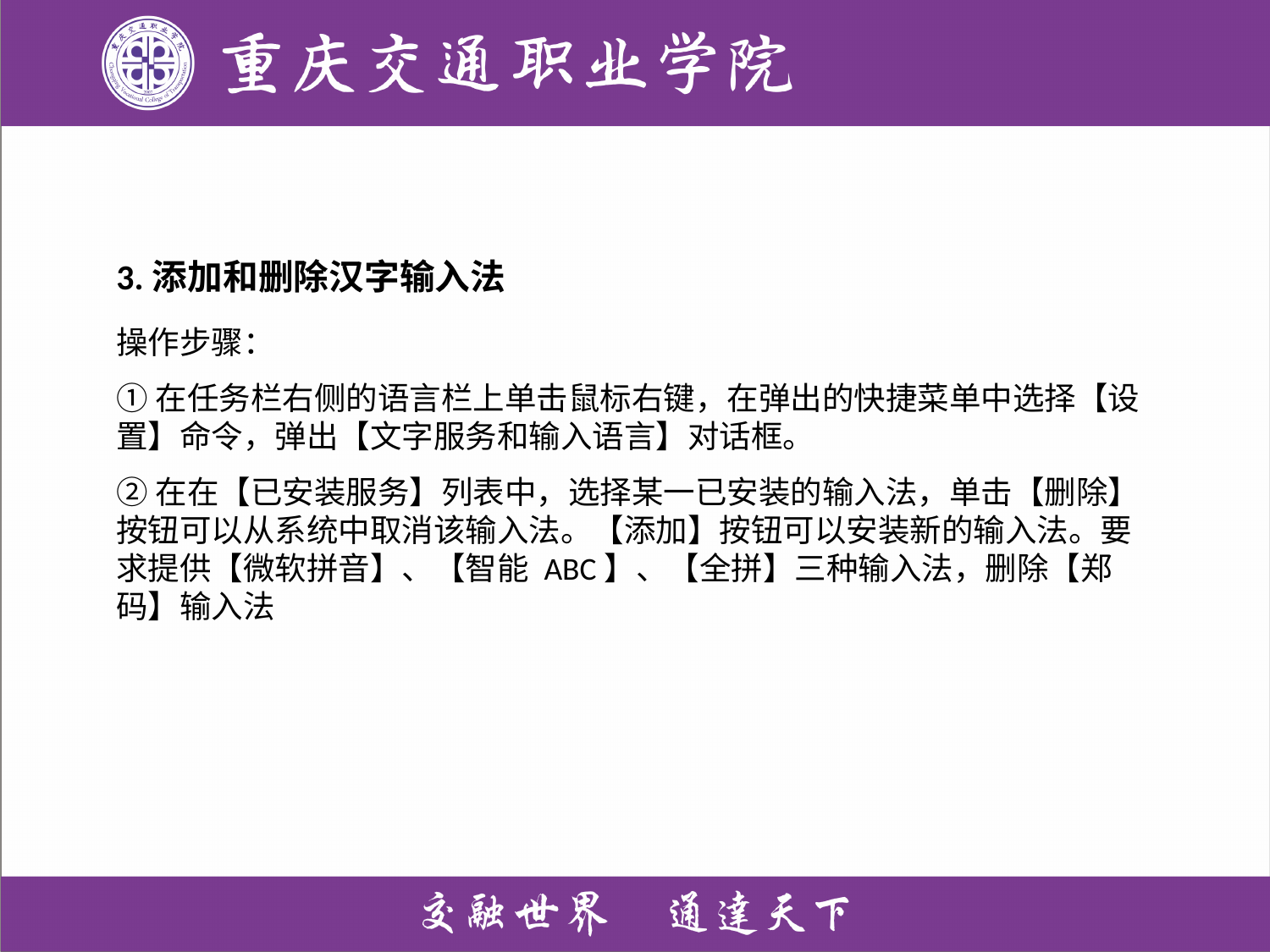

3.添加和删除汉字输入法
操作步骤：
①在任务栏右侧的语言栏上单击鼠标右键，在弹出的快捷菜单中选择【设置】命令，弹出【文字服务和输入语言】对话框。
②在在【已安装服务】列表中，选择某一已安装的输入法，单击【删除】按钮可以从系统中取消该输入法。【添加】按钮可以安装新的输入法。要求提供【微软拼音】、【智能 ABC】、【全拼】三种输入法，删除【郑码】输入法